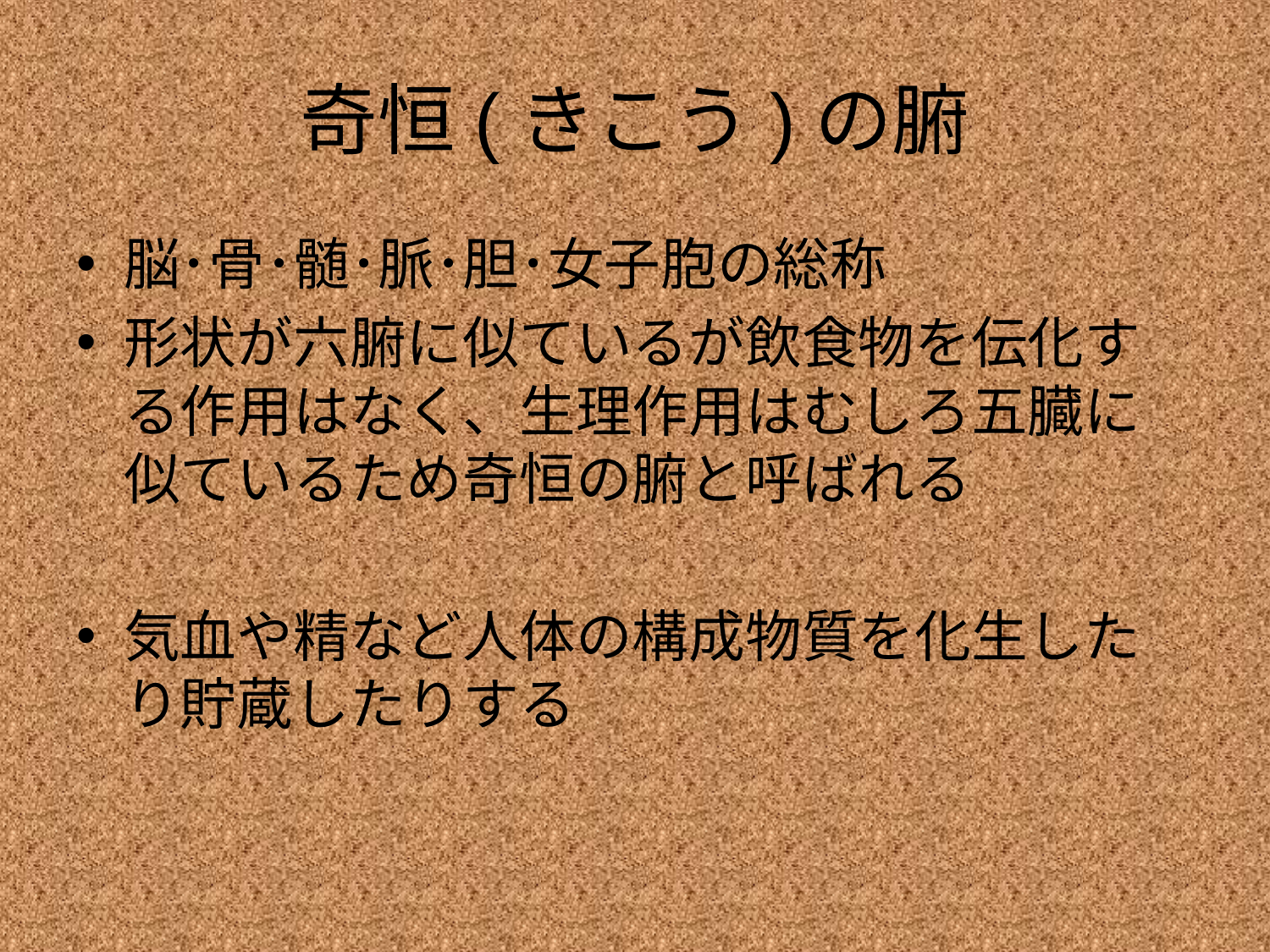

# 奇恒(きこう)の腑
脳･骨･髄･脈･胆･女子胞の総称
形状が六腑に似ているが飲食物を伝化する作用はなく、生理作用はむしろ五臓に似ているため奇恒の腑と呼ばれる

気血や精など人体の構成物質を化生したり貯蔵したりする